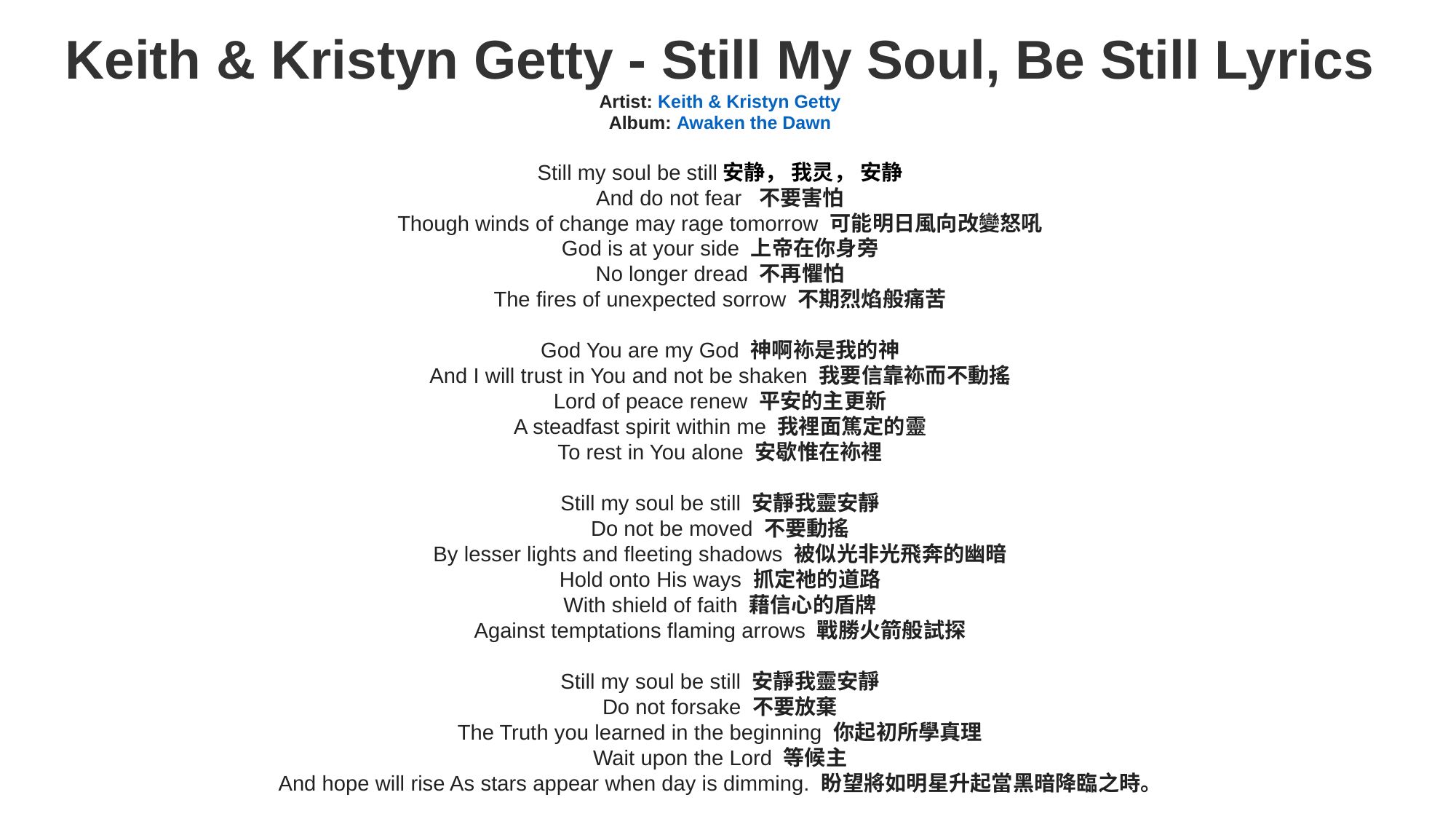

Keith & Kristyn Getty - Still My Soul, Be Still Lyrics
Artist: Keith & Kristyn Getty
Album: Awaken the Dawn
Still my soul be still安静， 我灵， 安静
And do not fear  不要害怕
Though winds of change may rage tomorrow 可能明日風向改變怒吼
God is at your side 上帝在你身旁
No longer dread 不再懼怕
The fires of unexpected sorrow 不期烈焰般痛苦
God You are my God 神啊袮是我的神
And I will trust in You and not be shaken 我要信靠袮而不動搖
Lord of peace renew 平安的主更新
A steadfast spirit within me 我裡面篤定的靈
To rest in You alone 安歇惟在袮裡
Still my soul be still 安靜我靈安靜
Do not be moved 不要動搖
By lesser lights and fleeting shadows 被似光非光飛奔的幽暗
Hold onto His ways 抓定祂的道路
With shield of faith 藉信心的盾牌
Against temptations flaming arrows 戰勝火箭般試探
Still my soul be still 安靜我靈安靜
Do not forsake 不要放棄
The Truth you learned in the beginning 你起初所學真理
Wait upon the Lord 等候主
And hope will rise As stars appear when day is dimming. 盼望將如明星升起當黑暗降臨之時。